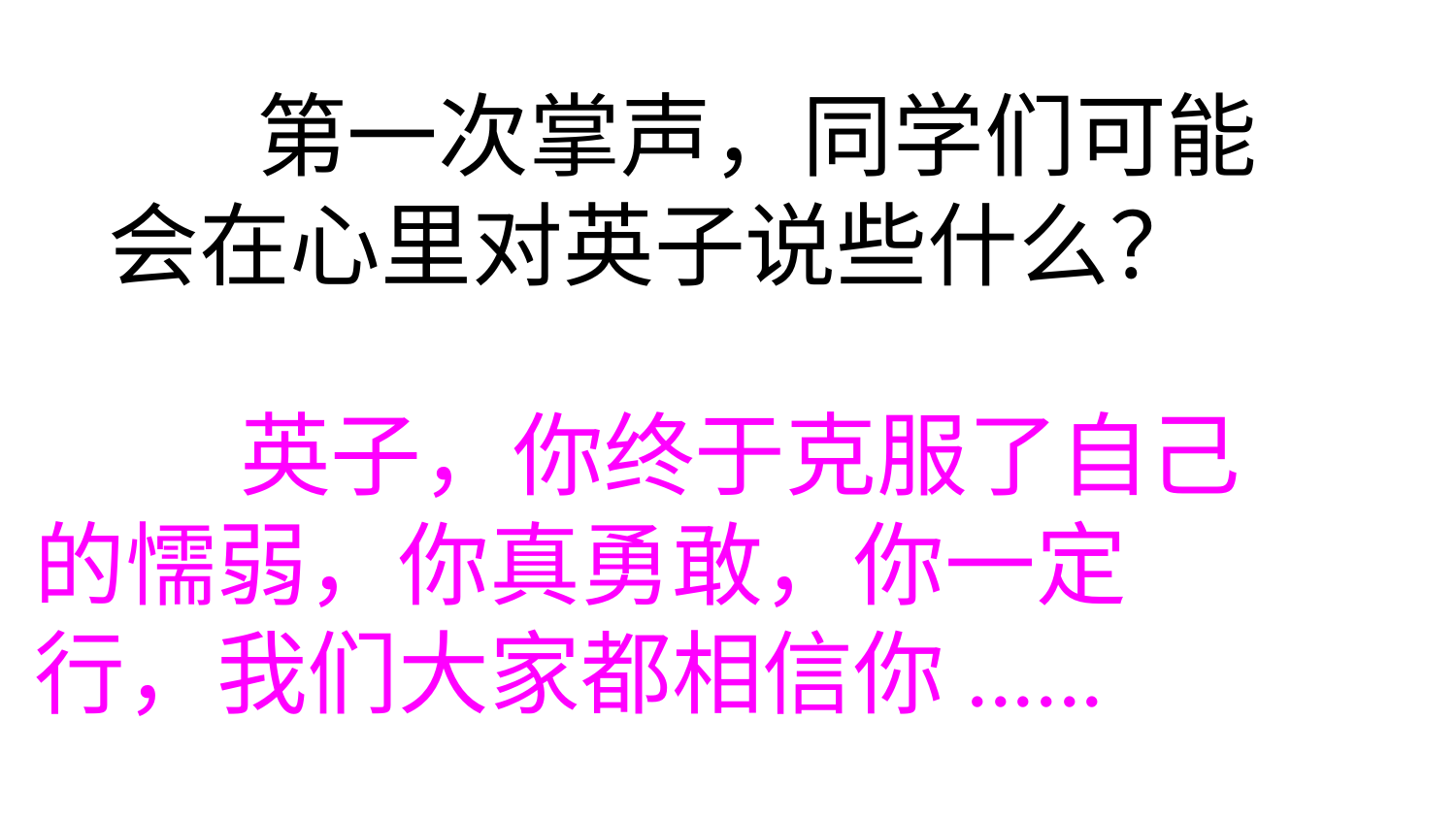

# 第一次掌声，同学们可能会在心里对英子说些什么？
         英子，你终于克服了自己的懦弱，你真勇敢，你一定行，我们大家都相信你......